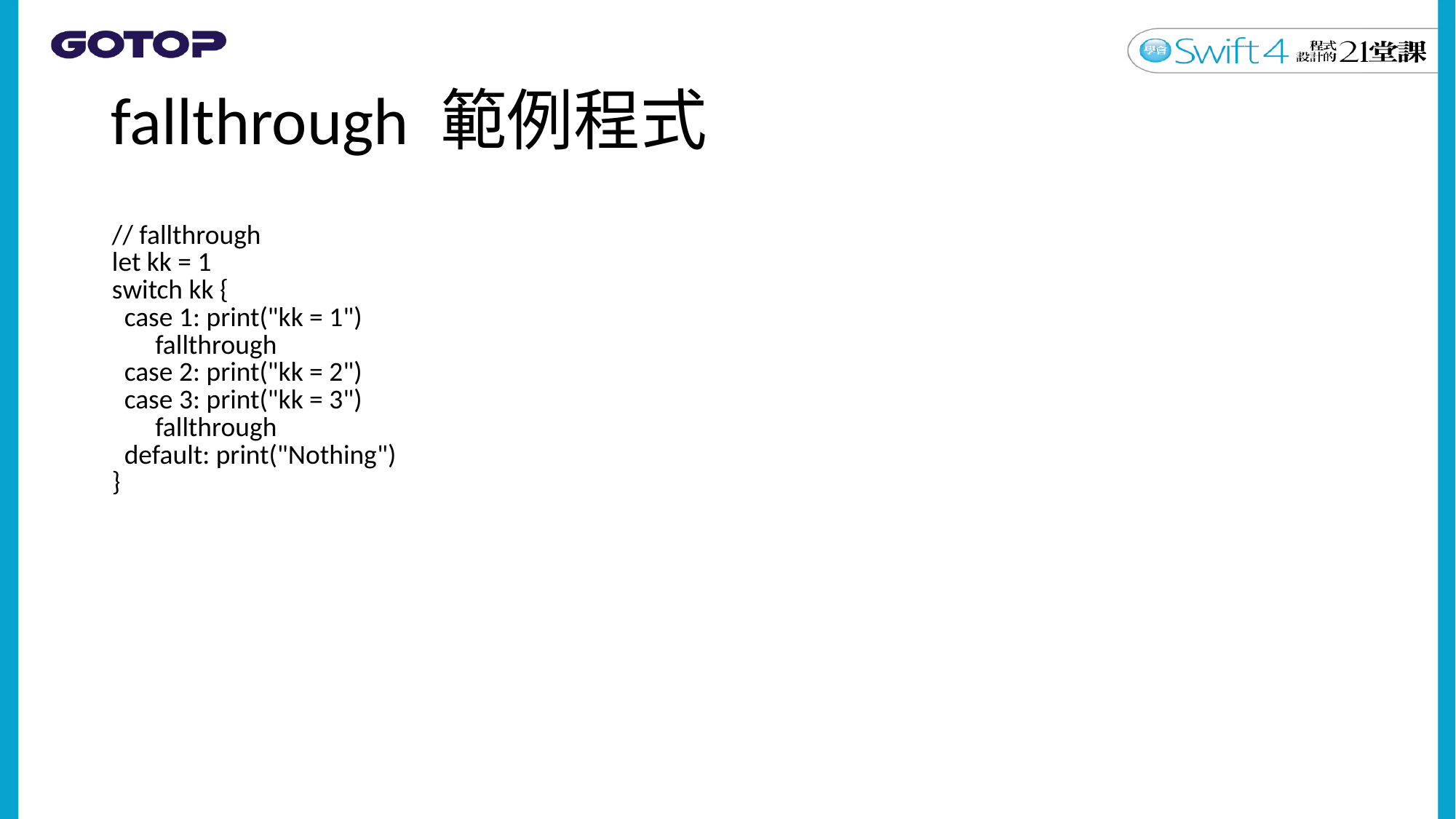

# fallthrough 範例程式
| // fallthrough let kk = 1 switch kk { case 1: print("kk = 1") fallthrough case 2: print("kk = 2") case 3: print("kk = 3") fallthrough default: print("Nothing") } |
| --- |